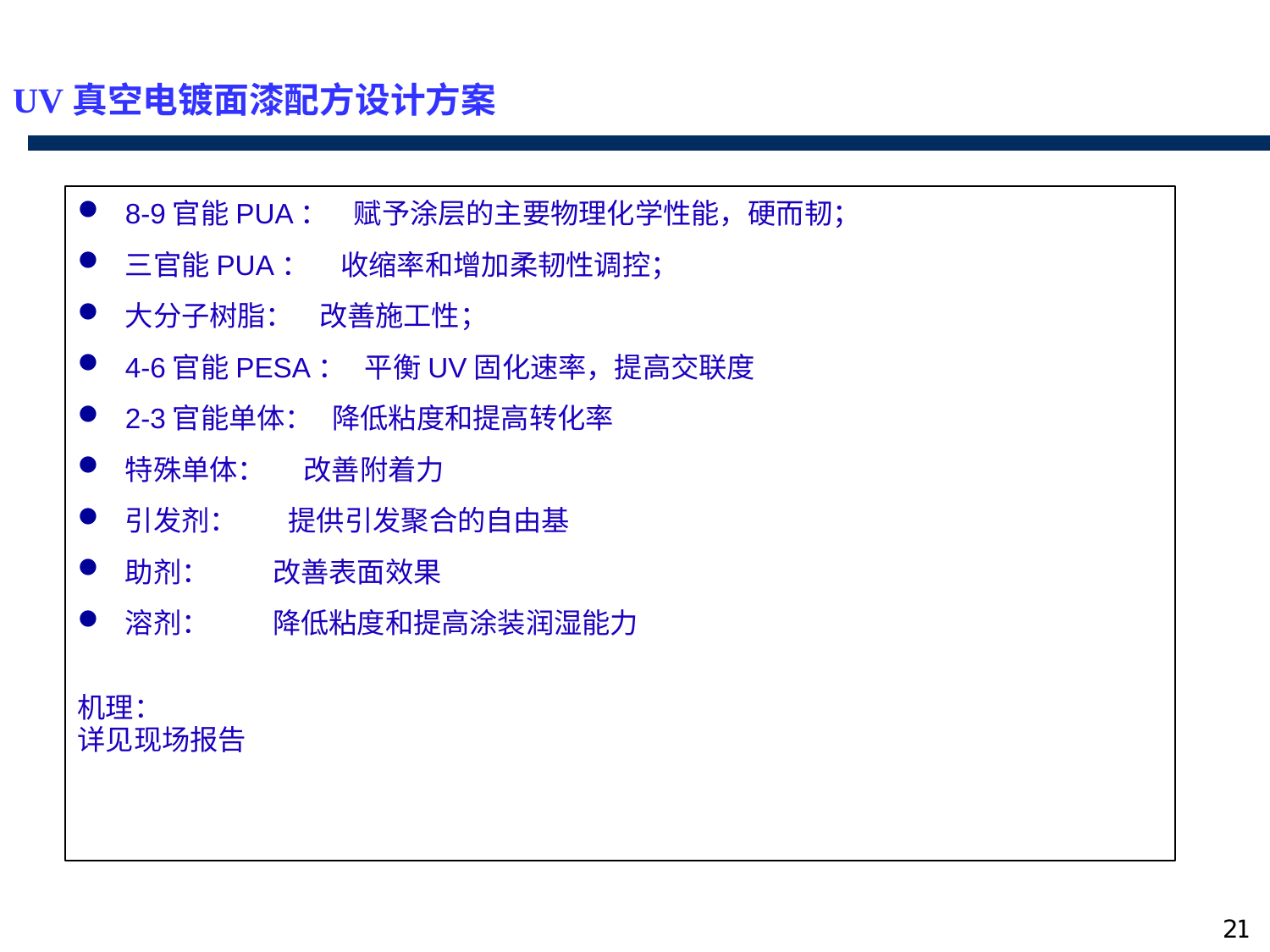

UV真空电镀面漆配方设计方案
8-9官能PUA：    赋予涂层的主要物理化学性能，硬而韧；
三官能PUA：     收缩率和增加柔韧性调控；
大分子树脂：    改善施工性；
4-6官能PESA：   平衡UV固化速率，提高交联度
2-3官能单体：   降低粘度和提高转化率
特殊单体：      改善附着力
引发剂：        提供引发聚合的自由基
助剂：          改善表面效果
溶剂：          降低粘度和提高涂装润湿能力

机理：
详见现场报告